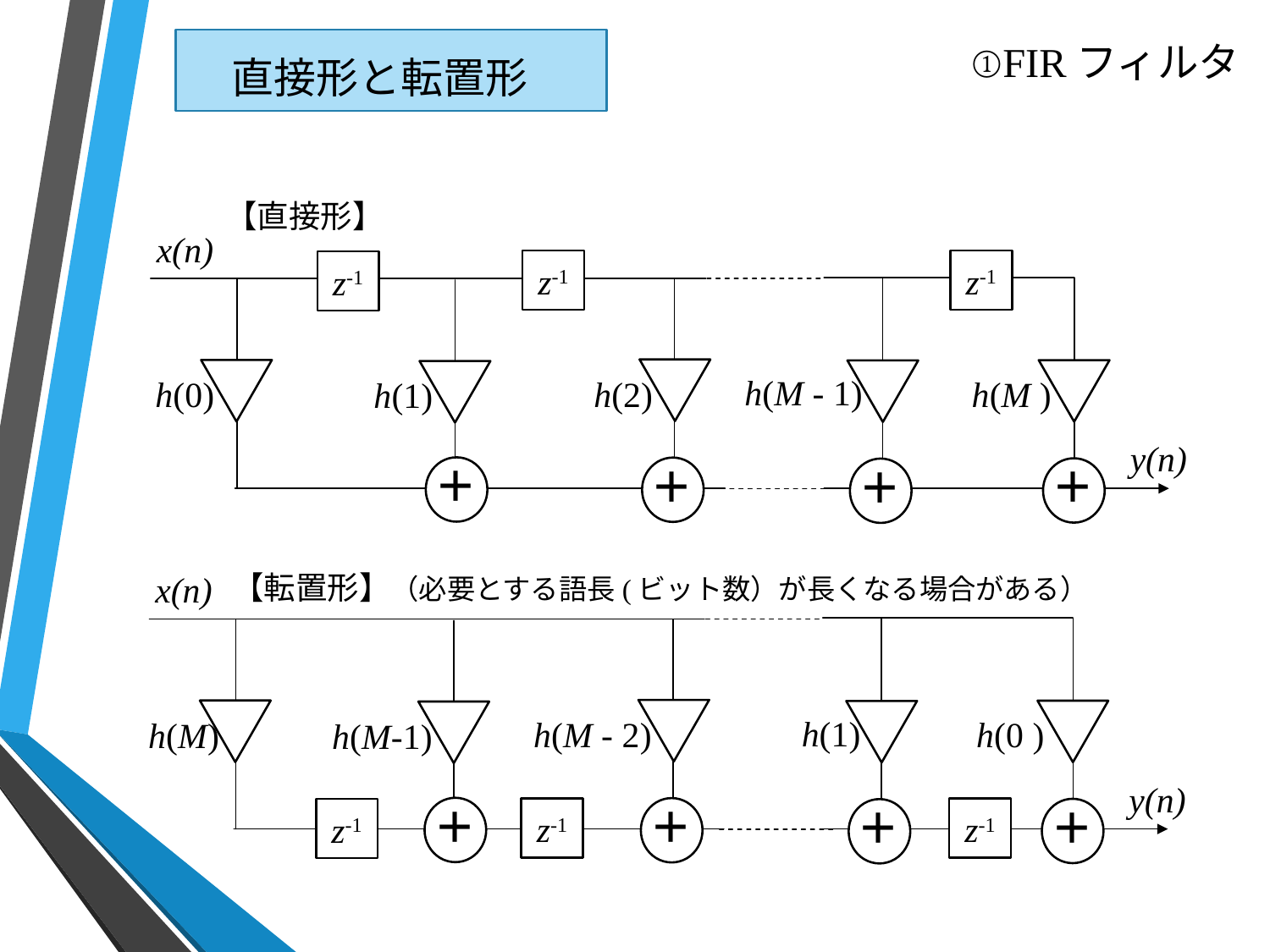

# ①FIRフィルタ
直接形と転置形
【直接形】
x(n)
z-1
z-1
z-1

h(2)

h(0)

h(M )

h(M - 1)

h(1)
y(n)
＋
＋
＋
＋
【転置形】（必要とする語長(ビット数）が長くなる場合がある）
x(n)

h(M - 2)

h(M)

h(0 )

h(1)

h(M-1)
y(n)
＋
＋
z-1
z-1
＋
z-1
＋